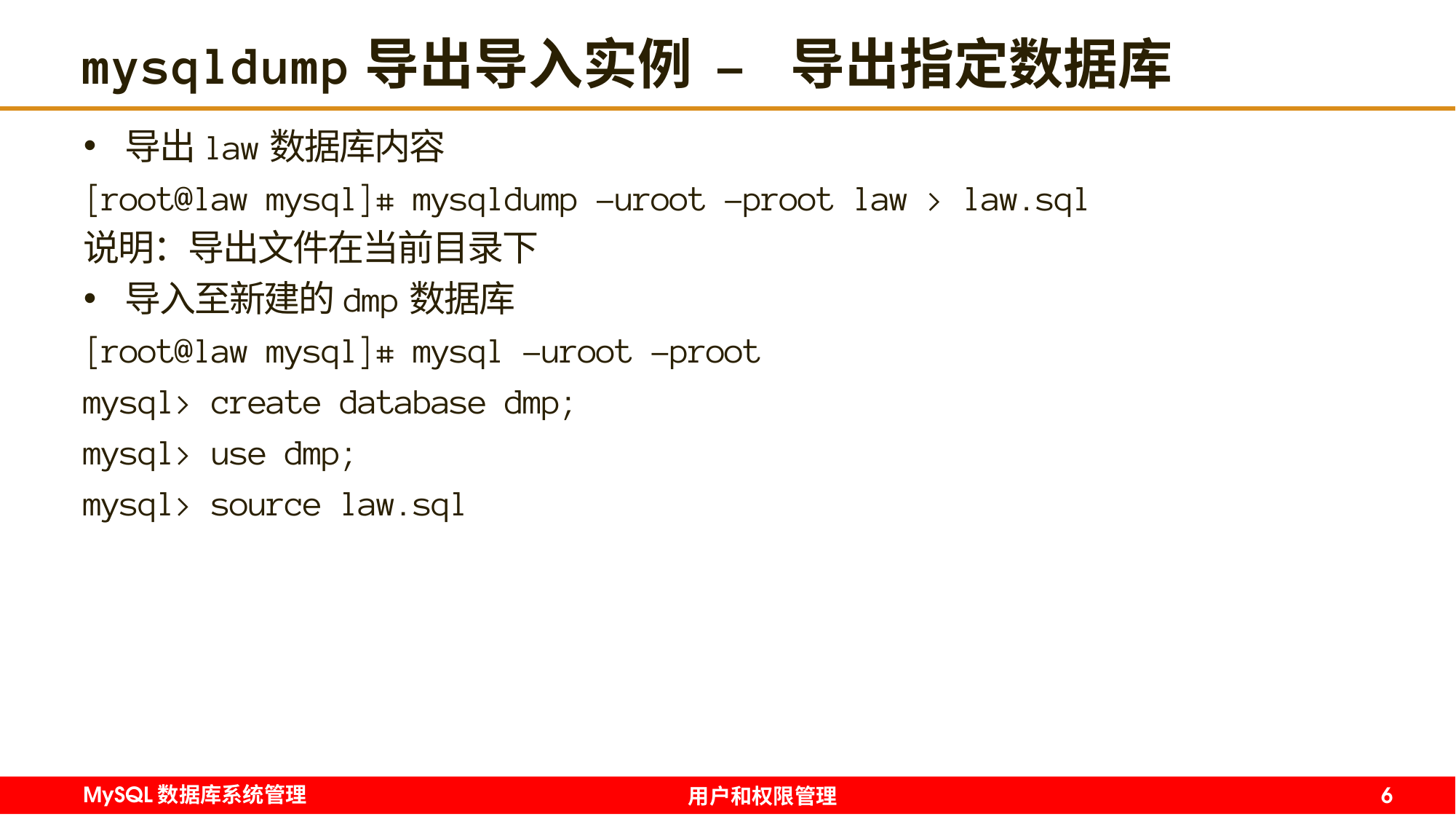

# mysqldump导出导入实例 - 导出指定数据库
导出law数据库内容
[root@law mysql]# mysqldump -uroot -proot law > law.sql
说明：导出文件在当前目录下
导入至新建的dmp数据库
[root@law mysql]# mysql -uroot -proot
mysql> create database dmp;
mysql> use dmp;
mysql> source law.sql